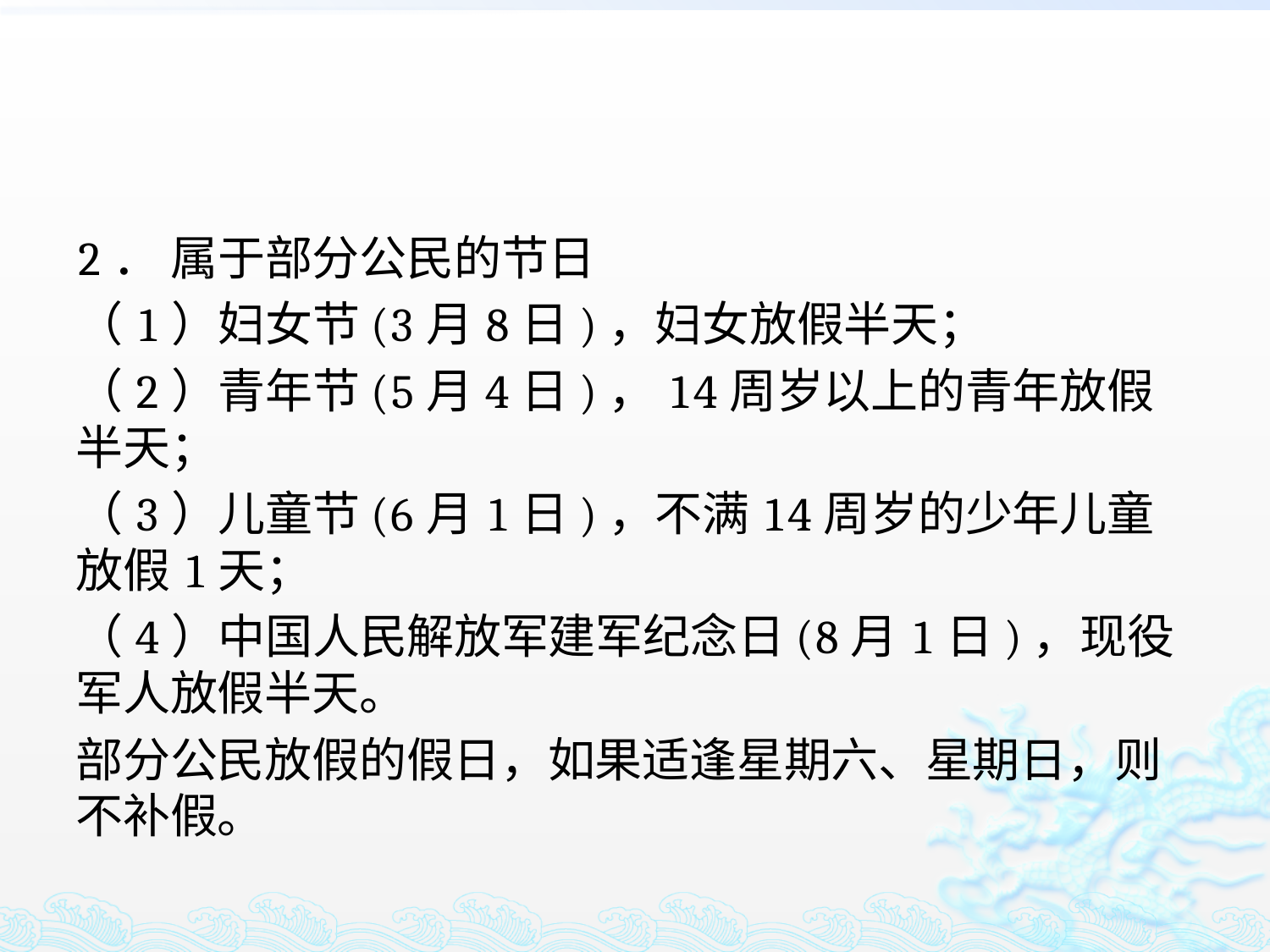

#
2． 属于部分公民的节日
（1）妇女节(3月8日)，妇女放假半天；
（2）青年节(5月4日)，14周岁以上的青年放假半天；
（3）儿童节(6月1日)，不满14周岁的少年儿童放假1天；
（4）中国人民解放军建军纪念日(8月1日)，现役军人放假半天。
部分公民放假的假日，如果适逢星期六、星期日，则不补假。